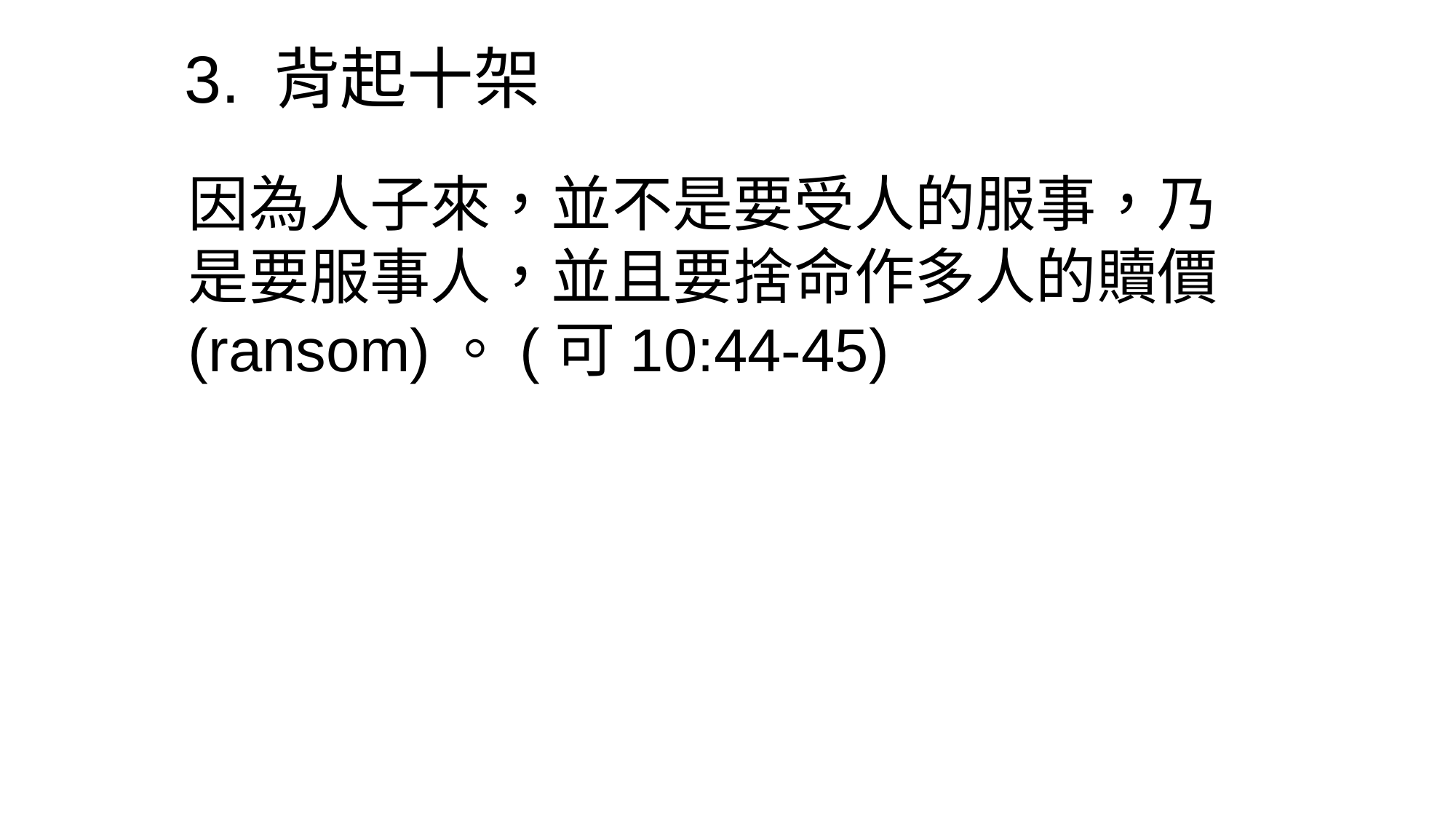

背起十架
因為人子來，並不是要受人的服事，乃是要服事人，並且要捨命作多人的贖價(ransom)。(可10:44-45)